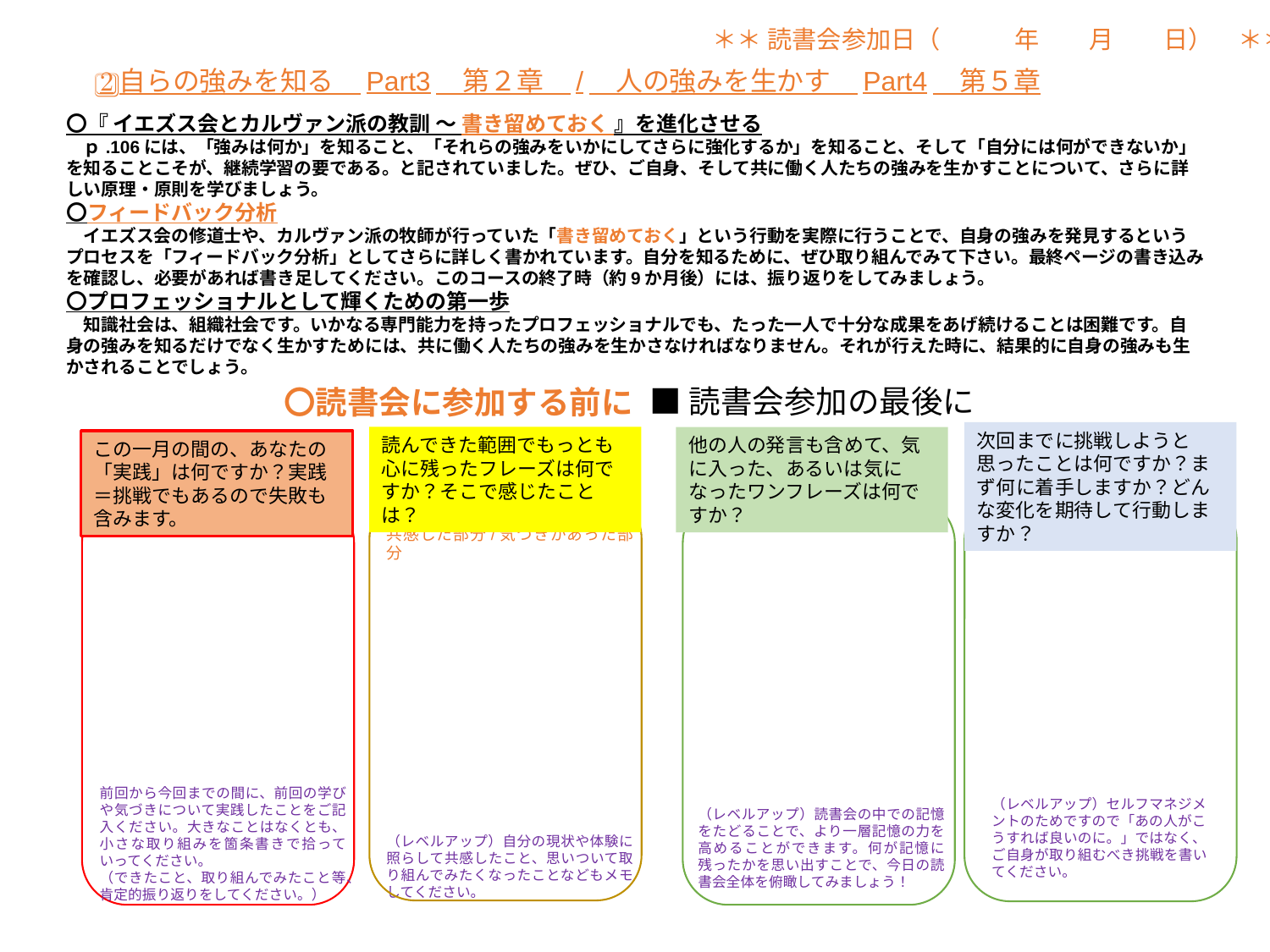

＊＊ 読書会参加日（　　　年　　月　　日）　＊＊
# 2⃣自らの強みを知る　Part3　第２章　/　人の強みを生かす　Part4　第５章
〇『 イエズス会とカルヴァン派の教訓 ～ 書き留めておく 』を進化させる
　ｐ.106には、「強みは何か」を知ること、「それらの強みをいかにしてさらに強化するか」を知ること、そして「自分には何ができないか」を知ることこそが、継続学習の要である。と記されていました。ぜひ、ご自身、そして共に働く人たちの強みを生かすことについて、さらに詳しい原理・原則を学びましょう。
〇フィードバック分析
　イエズス会の修道士や、カルヴァン派の牧師が行っていた「書き留めておく」という行動を実際に行うことで、自身の強みを発見するというプロセスを「フィードバック分析」としてさらに詳しく書かれています。自分を知るために、ぜひ取り組んでみて下さい。最終ページの書き込みを確認し、必要があれば書き足してください。このコースの終了時（約9か月後）には、振り返りをしてみましょう。
〇プロフェッショナルとして輝くための第一歩
　知識社会は、組織社会です。いかなる専門能力を持ったプロフェッショナルでも、たった一人で十分な成果をあげ続けることは困難です。自身の強みを知るだけでなく生かすためには、共に働く人たちの強みを生かさなければなりません。それが行えた時に、結果的に自身の強みも生かされることでしょう。

■読書会参加の最後に
〇読書会に参加する前に
次回までに挑戦しようと思ったことは何ですか？まず何に着手しますか？どんな変化を期待して行動しますか？
読んできた範囲でもっとも心に残ったフレーズは何ですか？そこで感じたことは？
他の人の発言も含めて、気に入った、あるいは気になったワンフレーズは何ですか？
この一月の間の、あなたの「実践」は何ですか？実践＝挑戦でもあるので失敗も含みます。

共感した部分/気づきがあった部分

（レベルアップ）自分の現状や体験に照らして共感したこと、思いついて取り組んでみたくなったことなどもメモしてください。

（レベルアップ）セルフマネジメントのためですので「あの人がこうすれば良いのに。」ではなく、ご自身が取り組むべき挑戦を書いてください。

（レベルアップ）読書会の中での記憶をたどることで、より一層記憶の力を高めることができます。何が記憶に残ったかを思い出すことで、今日の読書会全体を俯瞰してみましょう！

前回から今回までの間に、前回の学びや気づきについて実践したことをご記入ください。大きなことはなくとも、小さな取り組みを箇条書きで拾っていってください。
（できたこと、取り組んでみたこと等、肯定的振り返りをしてください。）